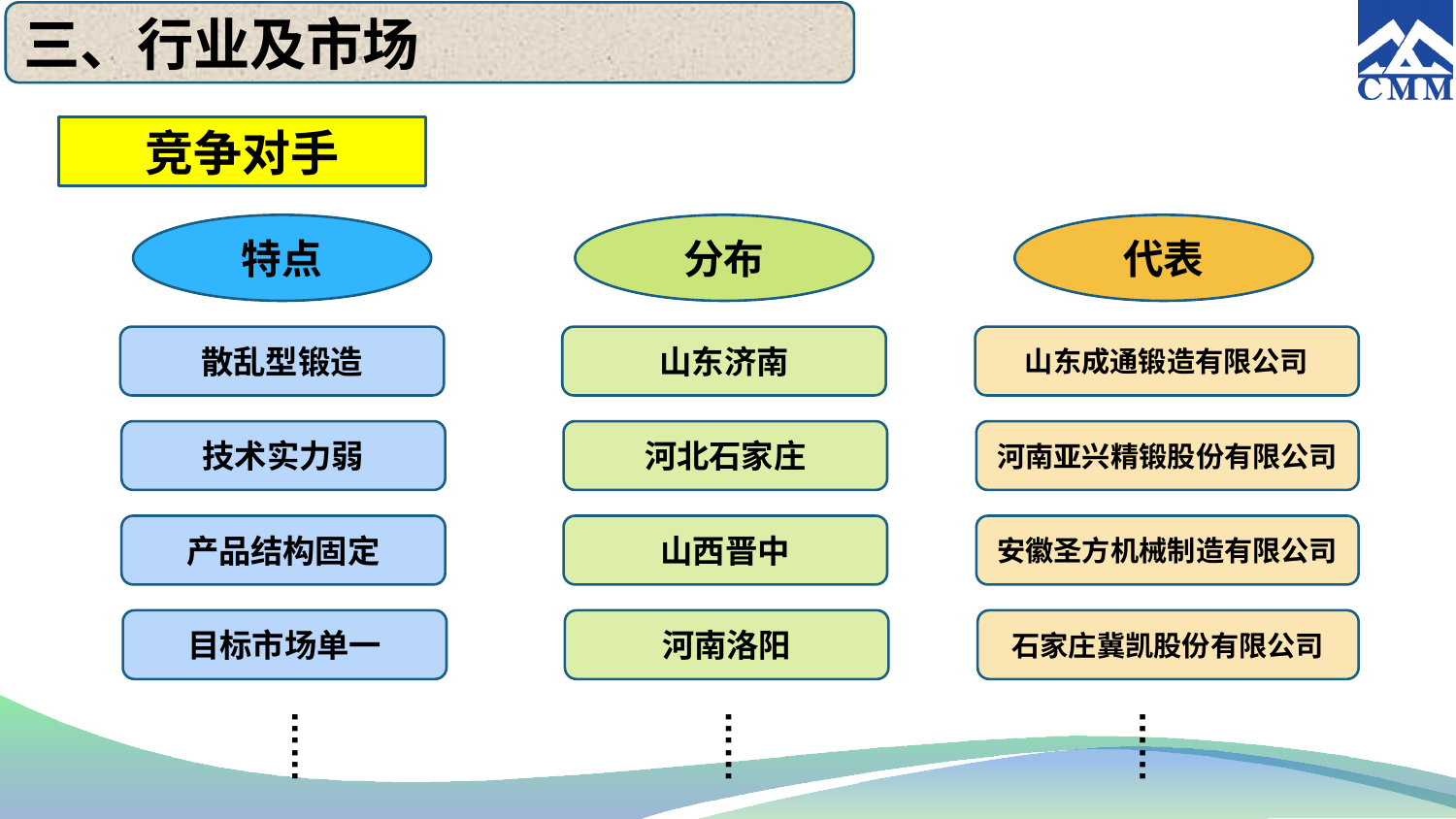

三、行业及市场
竞争对手
特点
分布
代表
散乱型锻造
山东济南
山东成通锻造有限公司
技术实力弱
河北石家庄
河南亚兴精锻股份有限公司
产品结构固定
山西晋中
安徽圣方机械制造有限公司
目标市场单一
河南洛阳
石家庄冀凯股份有限公司
……
……
……